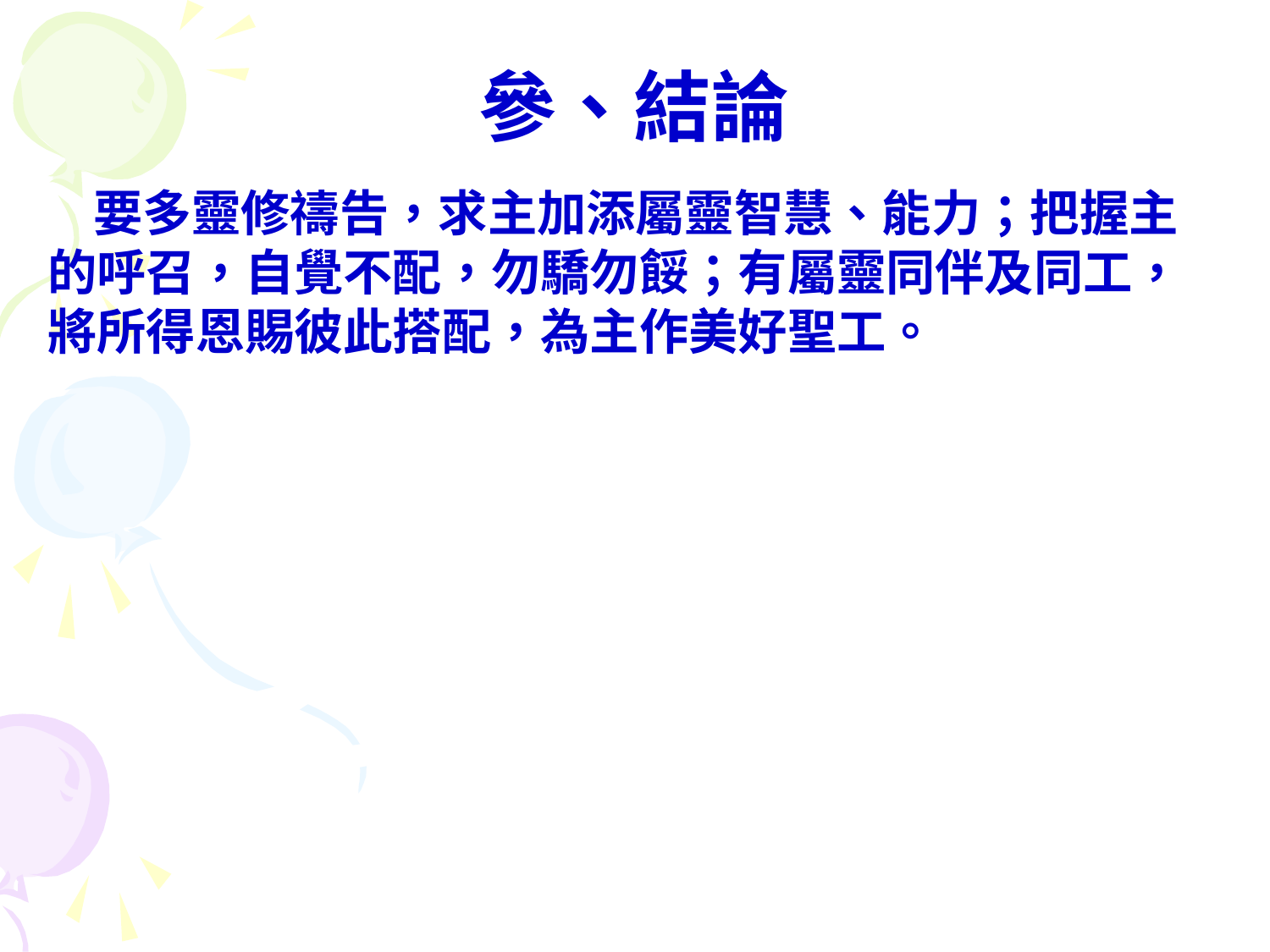

# 參、結論
   要多靈修禱告，求主加添屬靈智慧、能力；把握主的呼召，自覺不配，勿驕勿餒；有屬靈同伴及同工，將所得恩賜彼此搭配，為主作美好聖工。